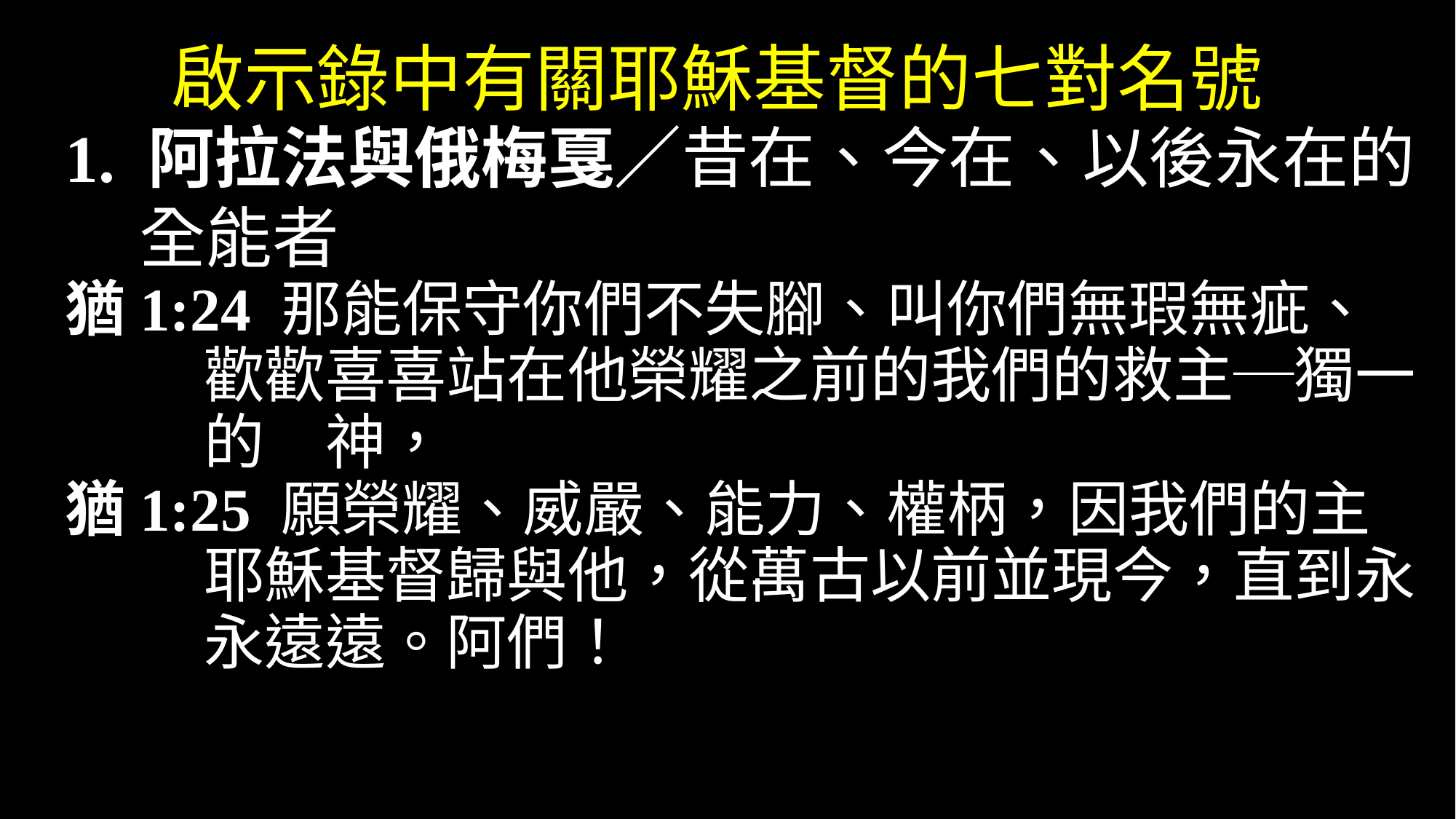

# 啟示錄中有關耶穌基督的七對名號
1. 阿拉法與俄梅戛／昔在、今在、以後永在的全能者
猶1:24 那能保守你們不失腳、叫你們無瑕無疵、歡歡喜喜站在他榮耀之前的我們的救主─獨一的　神，
猶1:25 願榮耀、威嚴、能力、權柄，因我們的主耶穌基督歸與他，從萬古以前並現今，直到永永遠遠。阿們！